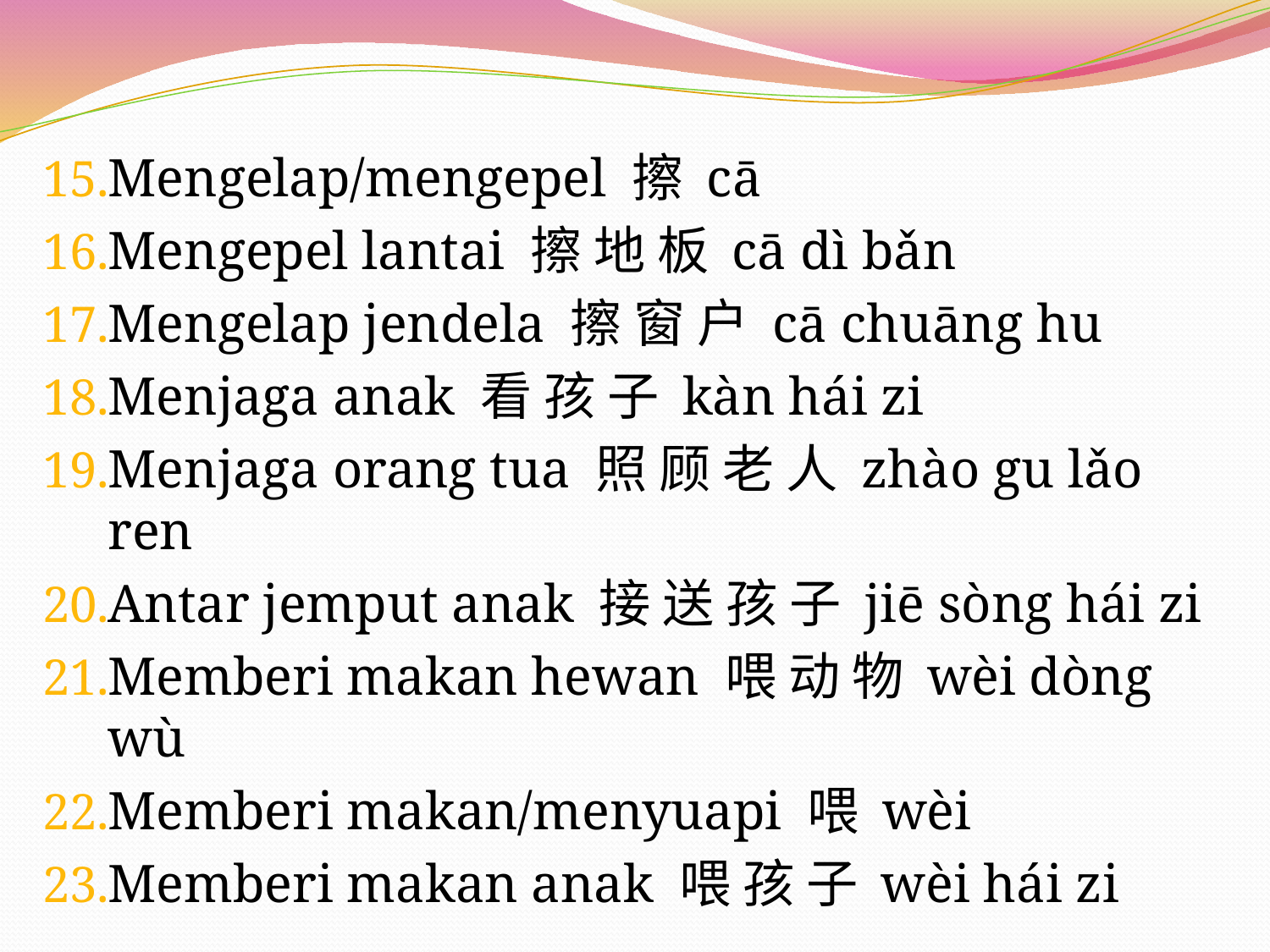

Mengelap/mengepel 擦 cā
Mengepel lantai 擦 地 板 cā dì bǎn
Mengelap jendela 擦 窗 户 cā chuāng hu
Menjaga anak 看 孩 子 kàn hái zi
Menjaga orang tua 照 顾 老 人 zhào gu lǎo ren
Antar jemput anak 接 送 孩 子 jiē sòng hái zi
Memberi makan hewan 喂 动 物 wèi dòng wù
Memberi makan/menyuapi 喂 wèi
Memberi makan anak 喂 孩 子 wèi hái zi